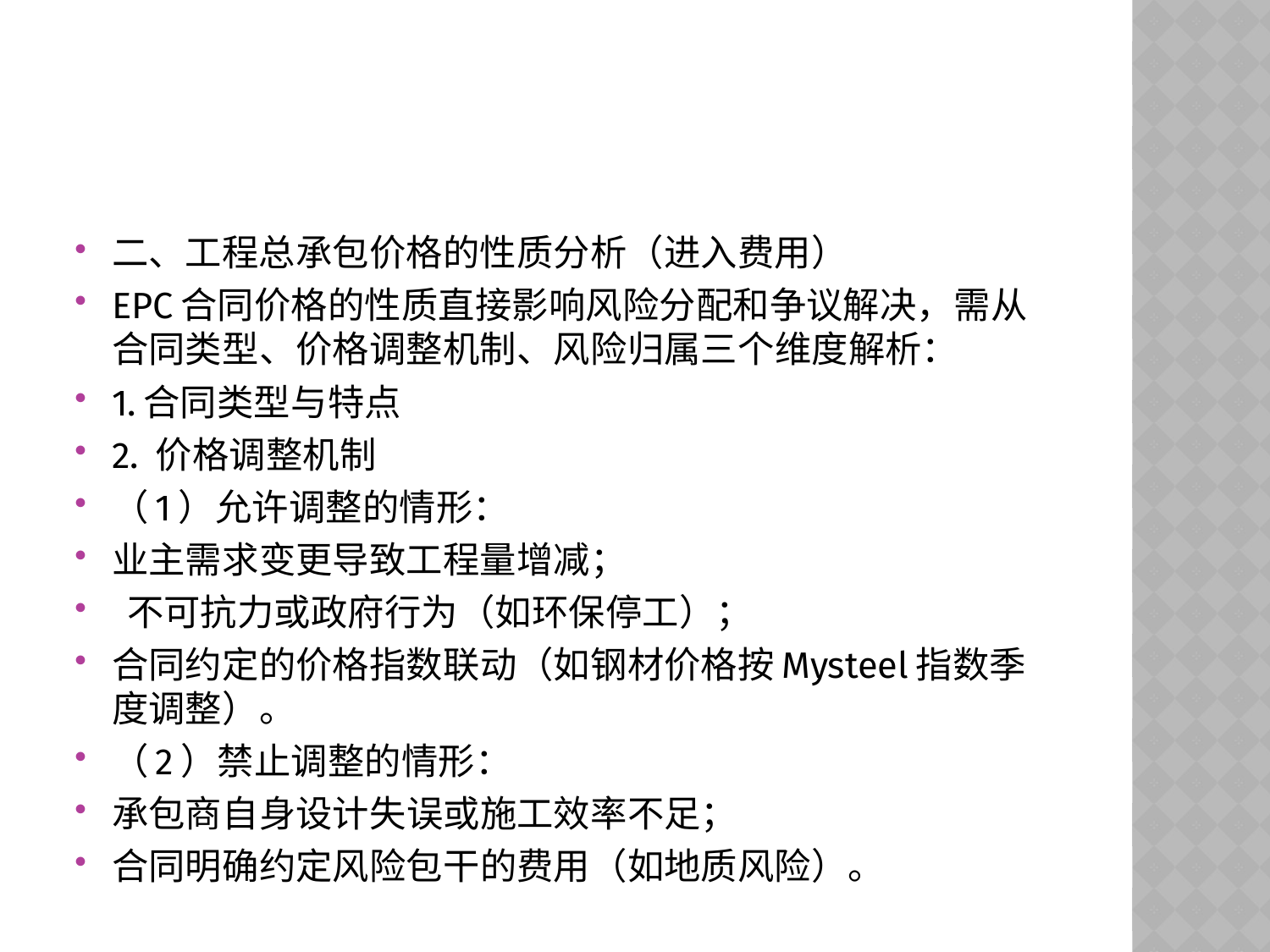

#
二、工程总承包价格的性质分析（进入费用）
EPC合同价格的性质直接影响风险分配和争议解决，需从合同类型、价格调整机制、风险归属三个维度解析：
1.合同类型与特点
2. 价格调整机制
（1）允许调整的情形：
业主需求变更导致工程量增减；
 不可抗力或政府行为（如环保停工）；
合同约定的价格指数联动（如钢材价格按Mysteel指数季度调整）。
（2）禁止调整的情形：
承包商自身设计失误或施工效率不足；
合同明确约定风险包干的费用（如地质风险）。